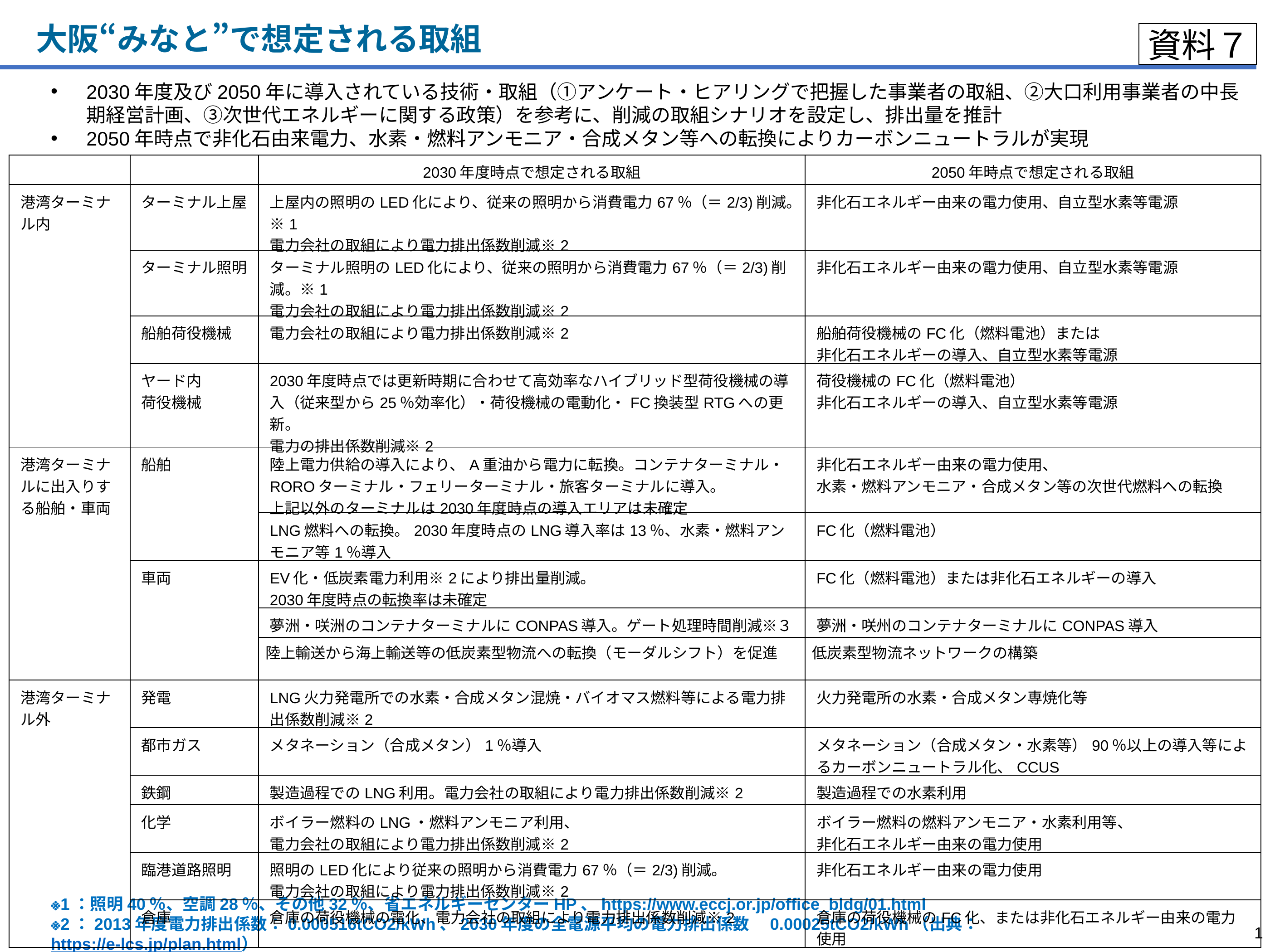

大阪“みなと”で想定される取組
資料７
2030年度及び2050年に導入されている技術・取組（①アンケート・ヒアリングで把握した事業者の取組、②大口利用事業者の中長期経営計画、③次世代エネルギーに関する政策）を参考に、削減の取組シナリオを設定し、排出量を推計
2050年時点で非化石由来電力、水素・燃料アンモニア・合成メタン等への転換によりカーボンニュートラルが実現
|  |  | 2030年度時点で想定される取組 | 2050年時点で想定される取組 |
| --- | --- | --- | --- |
| 港湾ターミナル内 | ターミナル上屋 | 上屋内の照明のLED化により、従来の照明から消費電力67％（＝2/3)削減。※1 電力会社の取組により電力排出係数削減※2 | 非化石エネルギー由来の電力使用、自立型水素等電源 |
|  | ターミナル照明 | ターミナル照明のLED化により、従来の照明から消費電力67％（＝2/3)削減。※1 電力会社の取組により電力排出係数削減※2 | 非化石エネルギー由来の電力使用、自立型水素等電源 |
|  | 船舶荷役機械 | 電力会社の取組により電力排出係数削減※2 | 船舶荷役機械のFC化（燃料電池）または 非化石エネルギーの導入、自立型水素等電源 |
|  | ヤード内 荷役機械 | 2030年度時点では更新時期に合わせて高効率なハイブリッド型荷役機械の導入（従来型から25％効率化）・荷役機械の電動化・FC換装型RTGへの更新。 電力の排出係数削減※2 | 荷役機械のFC化（燃料電池） 非化石エネルギーの導入、自立型水素等電源 |
| 港湾ターミナルに出入りする船舶・車両 | 船舶 | 陸上電力供給の導入により、A重油から電力に転換。コンテナターミナル・ROROターミナル・フェリーターミナル・旅客ターミナルに導入。 上記以外のターミナルは2030年度時点の導入エリアは未確定 | 非化石エネルギー由来の電力使用、 水素・燃料アンモニア・合成メタン等の次世代燃料への転換 |
|  |  | LNG燃料への転換。2030年度時点のLNG導入率は13％、水素・燃料アンモニア等1％導入 | FC化（燃料電池） |
|  | 車両 | EV化・低炭素電力利用※2により排出量削減。 2030年度時点の転換率は未確定 | FC化（燃料電池）または非化石エネルギーの導入 |
|  |  | 夢洲・咲洲のコンテナターミナルにCONPAS導入。ゲート処理時間削減※３ | 夢洲・咲州のコンテナターミナルにCONPAS導入 |
|  |  | 陸上輸送から海上輸送等の低炭素型物流への転換（モーダルシフト）を促進 | 低炭素型物流ネットワークの構築 |
| 港湾ターミナル外 | 発電 | LNG火力発電所での水素・合成メタン混焼・バイオマス燃料等による電力排出係数削減※2 | 火力発電所の水素・合成メタン専焼化等 |
|  | 都市ガス | メタネーション（合成メタン）1％導入 | メタネーション（合成メタン・水素等）90％以上の導入等によるカーボンニュートラル化、CCUS |
|  | 鉄鋼 | 製造過程でのLNG利用。電力会社の取組により電力排出係数削減※2 | 製造過程での水素利用 |
|  | 化学 | ボイラー燃料のLNG・燃料アンモニア利用、 電力会社の取組により電力排出係数削減※2 | ボイラー燃料の燃料アンモニア・水素利用等、 非化石エネルギー由来の電力使用 |
|  | 臨港道路照明 | 照明のLED化により従来の照明から消費電力67％（＝2/3)削減。 電力会社の取組により電力排出係数削減※2 | 非化石エネルギー由来の電力使用 |
|  | 倉庫 | 倉庫の荷役機械の電化、電力会社の取組により電力排出係数削減※2 | 倉庫の荷役機械のFC化、または非化石エネルギー由来の電力使用 |
※1：照明40％、空調28％、その他32％、省エネルギーセンターHP、https://www.eccj.or.jp/office_bldg/01.html
※2：2013年度電力排出係数：0.000516tCO2/kWh、2030年度の全電源平均の電力排出係数　0.00025tCO2/kWh（出典：https://e-lcs.jp/plan.html）
※3：2022年8～9月に夢洲（DICT）で実施した試験運用において、ゲート受付時の処理時間60秒削減（69秒→9秒）を確認。

1